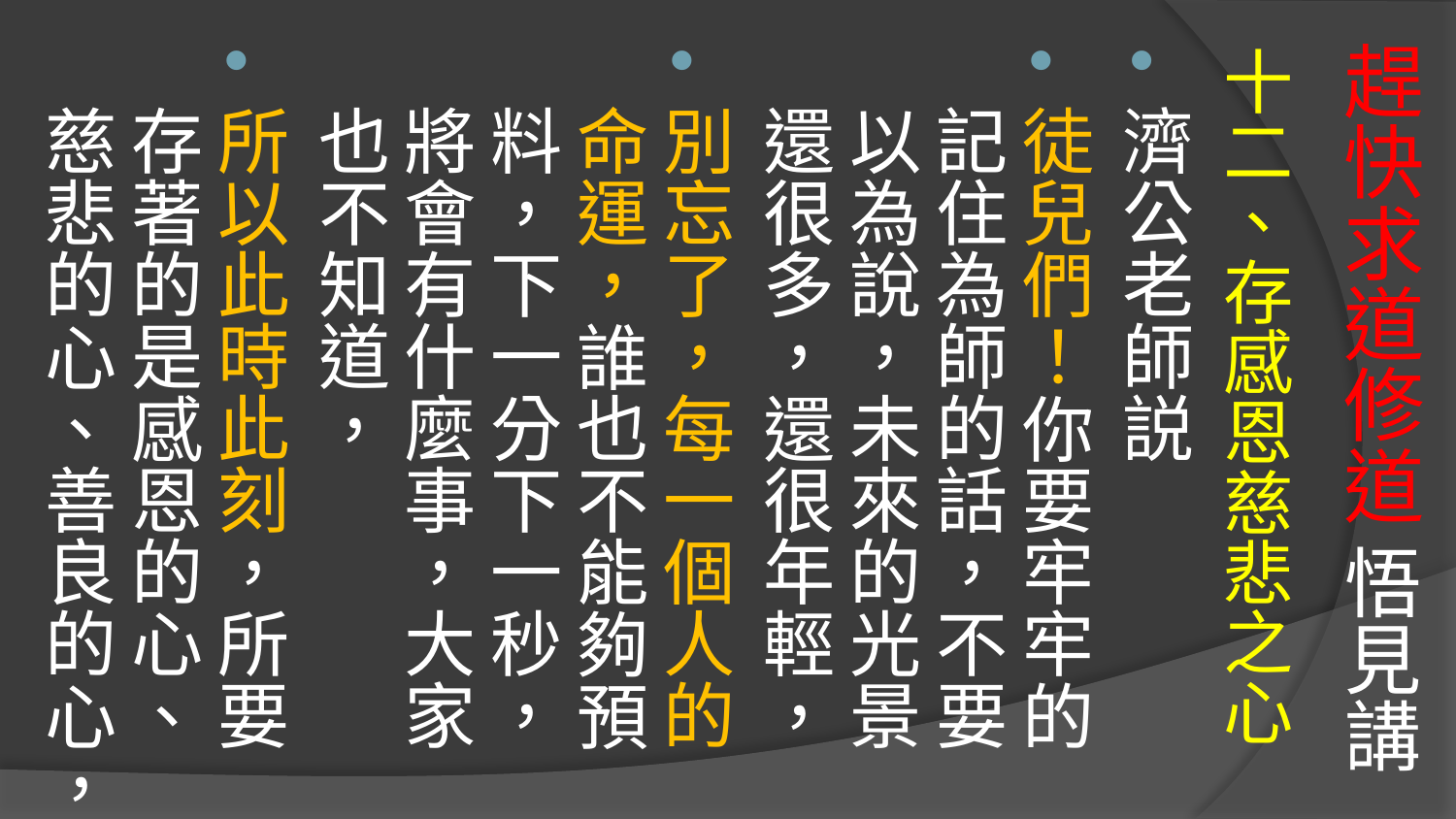

# 趕快求道修道 悟見講
十二、存感恩慈悲之心
濟公老師説
徒兒們！你要牢牢的記住為師的話，不要以為說，未來的光景還很多，還很年輕，
別忘了，每一個人的命運，誰也不能夠預料，下一分下一秒，將會有什麼事，大家也不知道，
所以此時此刻，所要存著的是感恩的心、慈悲的心、善良的心，